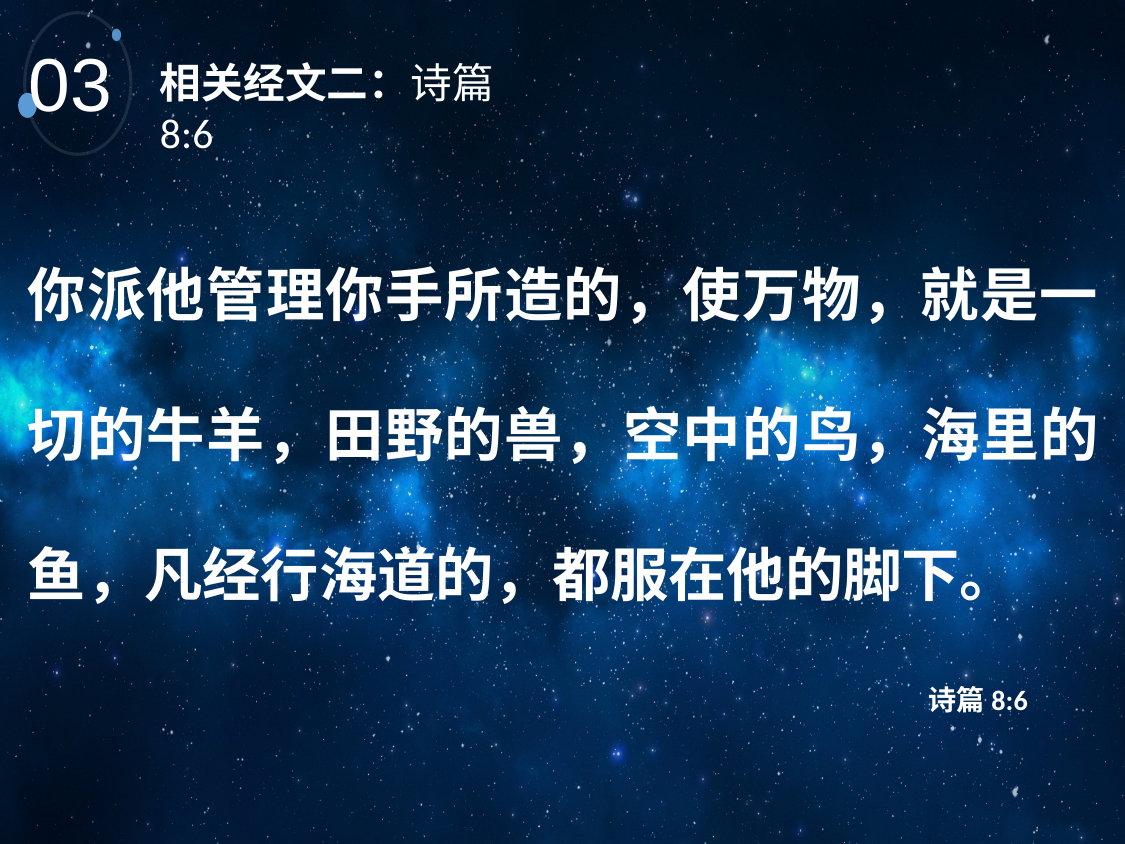

03
相关经文二：诗篇8:6

你派他管理你手所造的，使万物，就是一切的牛羊，田野的兽，空中的鸟，海里的鱼，凡经行海道的，都服在他的脚下。
诗篇8:6